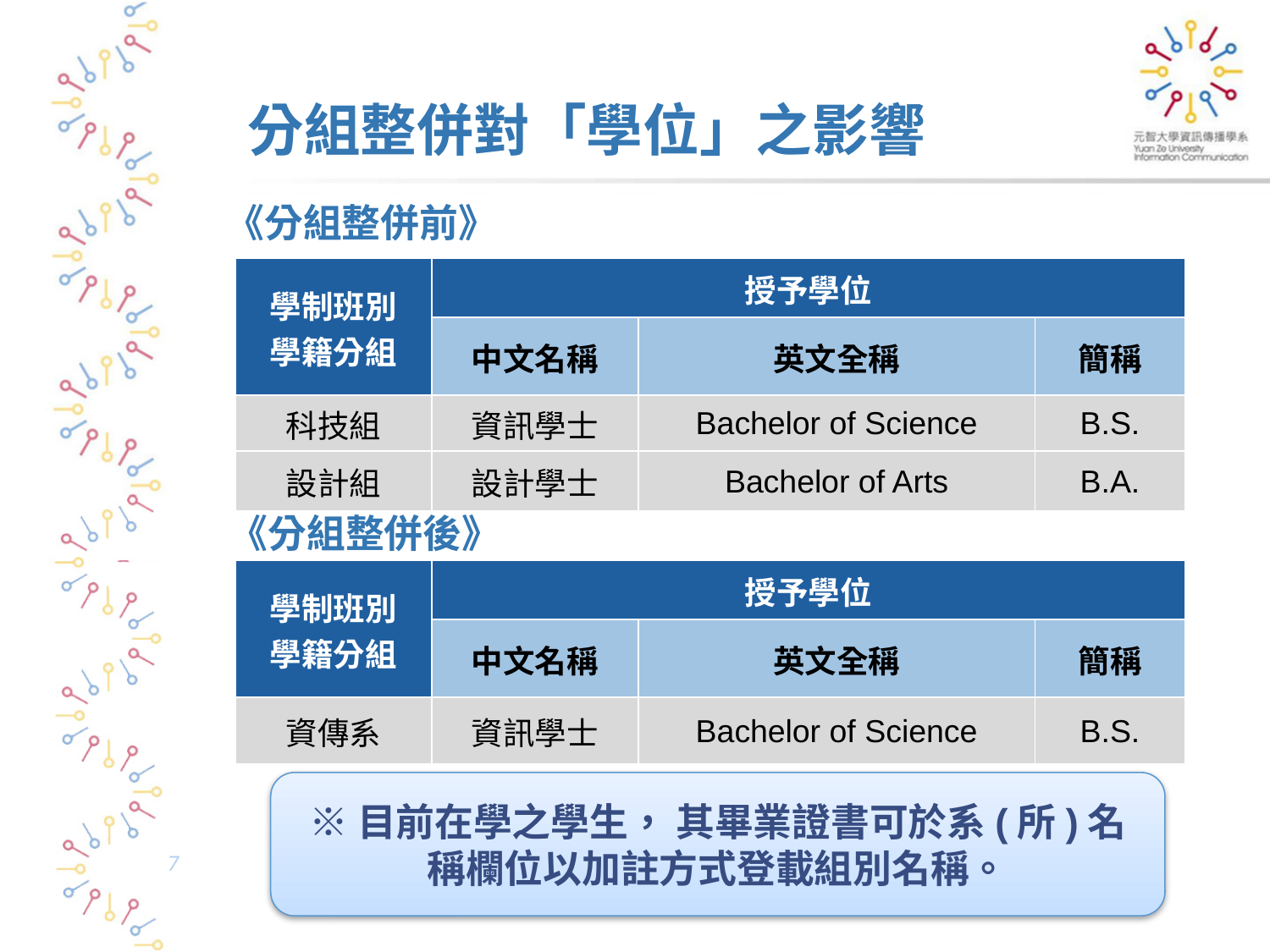

分組整併對「學位」之影響
《分組整併前》
| 學制班別 學籍分組 | 授予學位 |  |  |
| --- | --- | --- | --- |
|  | 中文名稱 | 英文全稱 | 簡稱 |
| 科技組 | 資訊學士 | Bachelor of Science | B.S. |
| 設計組 | 設計學士 | Bachelor of Arts | B.A. |
《分組整併後》
| 學制班別 學籍分組 | 授予學位 |  |  |
| --- | --- | --- | --- |
|  | 中文名稱 | 英文全稱 | 簡稱 |
| 資傳系 | 資訊學士 | Bachelor of Science | B.S. |
※目前在學之學生， 其畢業證書可於系(所)名稱欄位以加註方式登載組別名稱。
7